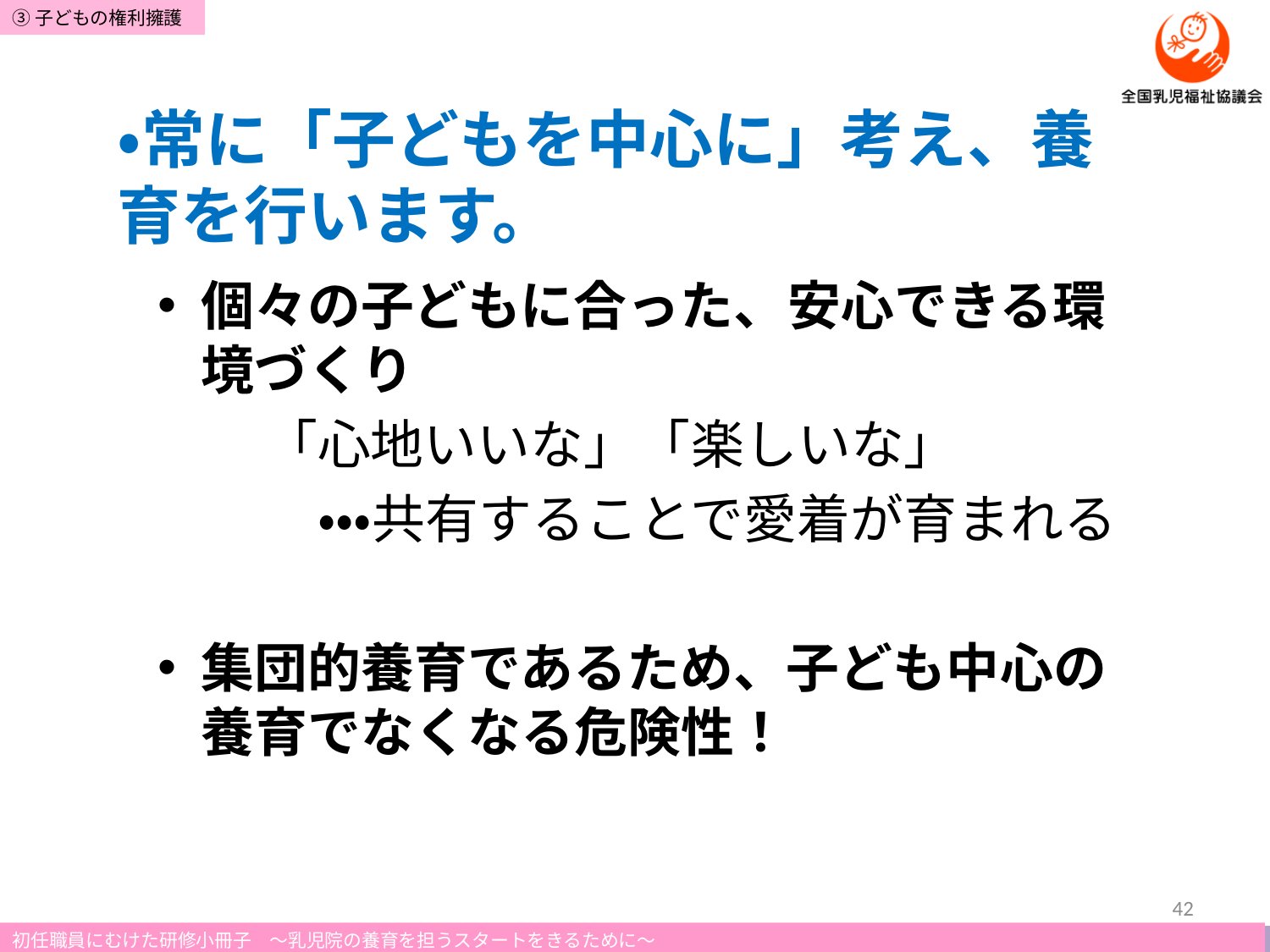

# ・常に「子どもを中心に」考え、養育を行います。
個々の子どもに合った、安心できる環境づくり
　　「心地いいな」「楽しいな」
　　　・・・共有することで愛着が育まれる

集団的養育であるため、子ども中心の養育でなくなる危険性！

42